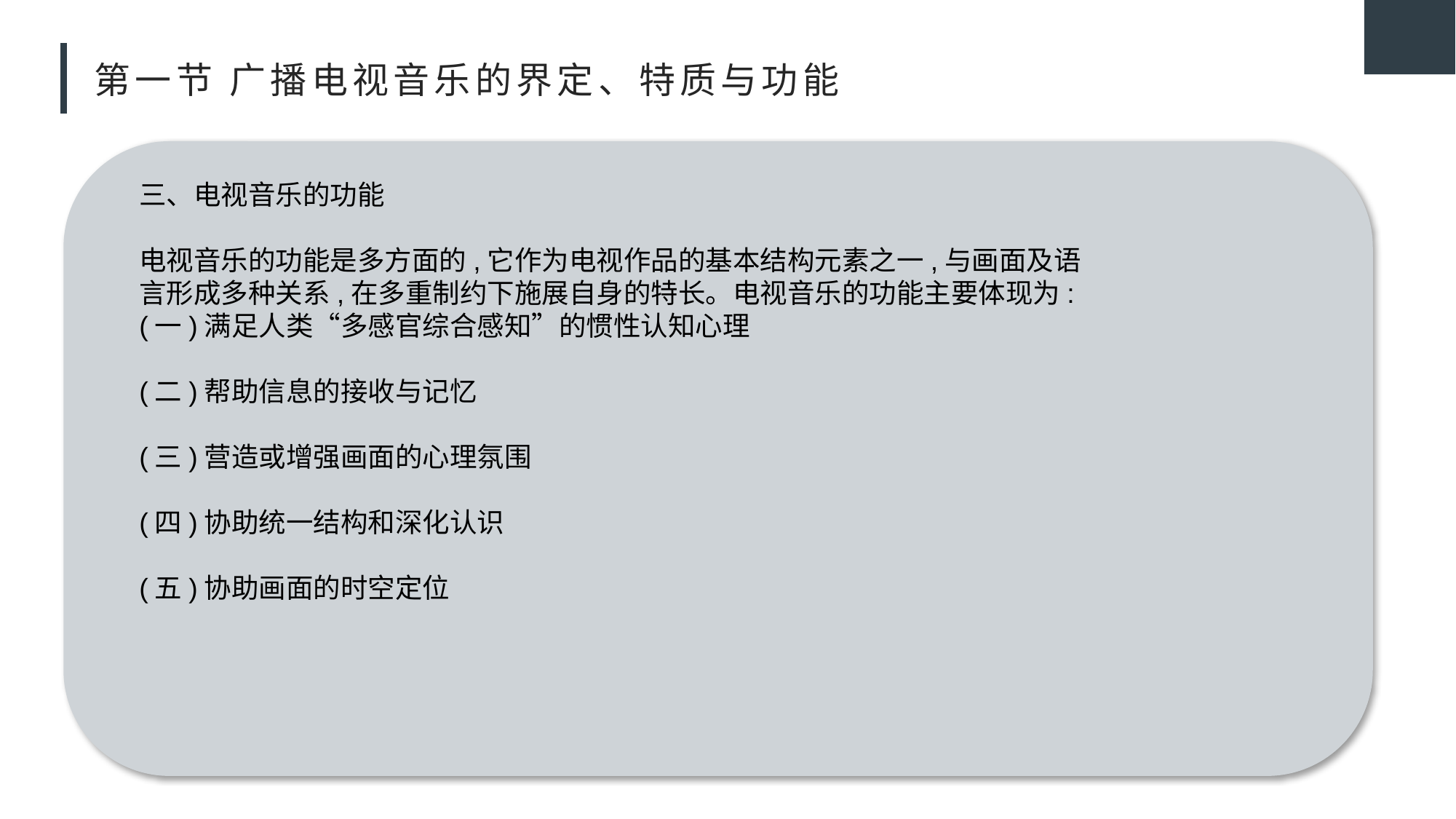

# 第一节 广播电视音乐的界定、特质与功能

三、电视音乐的功能

电视音乐的功能是多方面的,它作为电视作品的基本结构元素之一,与画面及语
言形成多种关系,在多重制约下施展自身的特长。电视音乐的功能主要体现为:
(一)满足人类“多感官综合感知”的惯性认知心理

(二)帮助信息的接收与记忆

(三)营造或增强画面的心理氛围

(四)协助统一结构和深化认识

(五)协助画面的时空定位